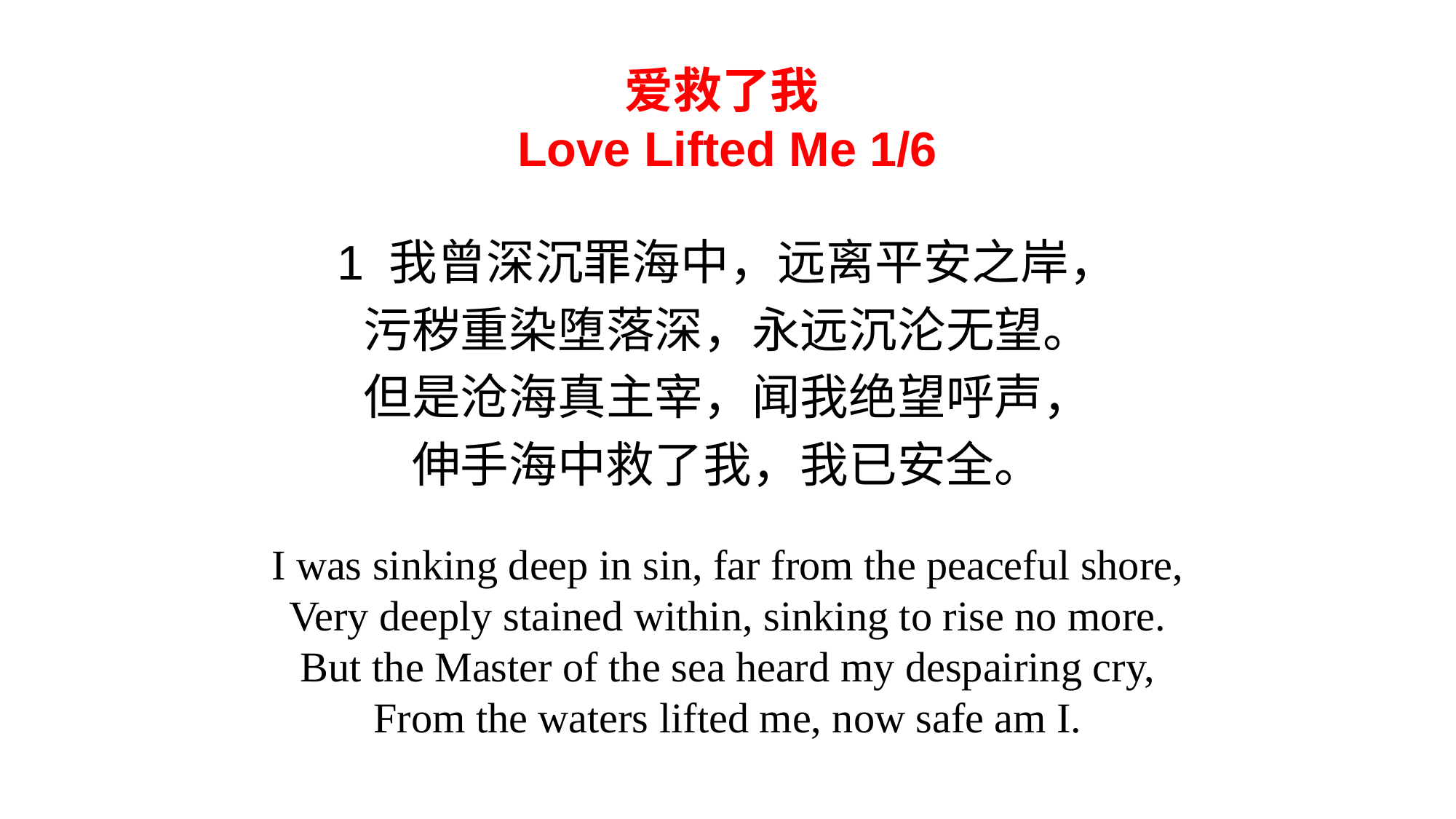

爱救了我
Love Lifted Me 1/6
1 我曾深沉罪海中，远离平安之岸，
污秽重染堕落深，永远沉沦无望。
但是沧海真主宰，闻我绝望呼声，
伸手海中救了我，我已安全。

I was sinking deep in sin, far from the peaceful shore,
Very deeply stained within, sinking to rise no more.
But the Master of the sea heard my despairing cry,
From the waters lifted me, now safe am I.